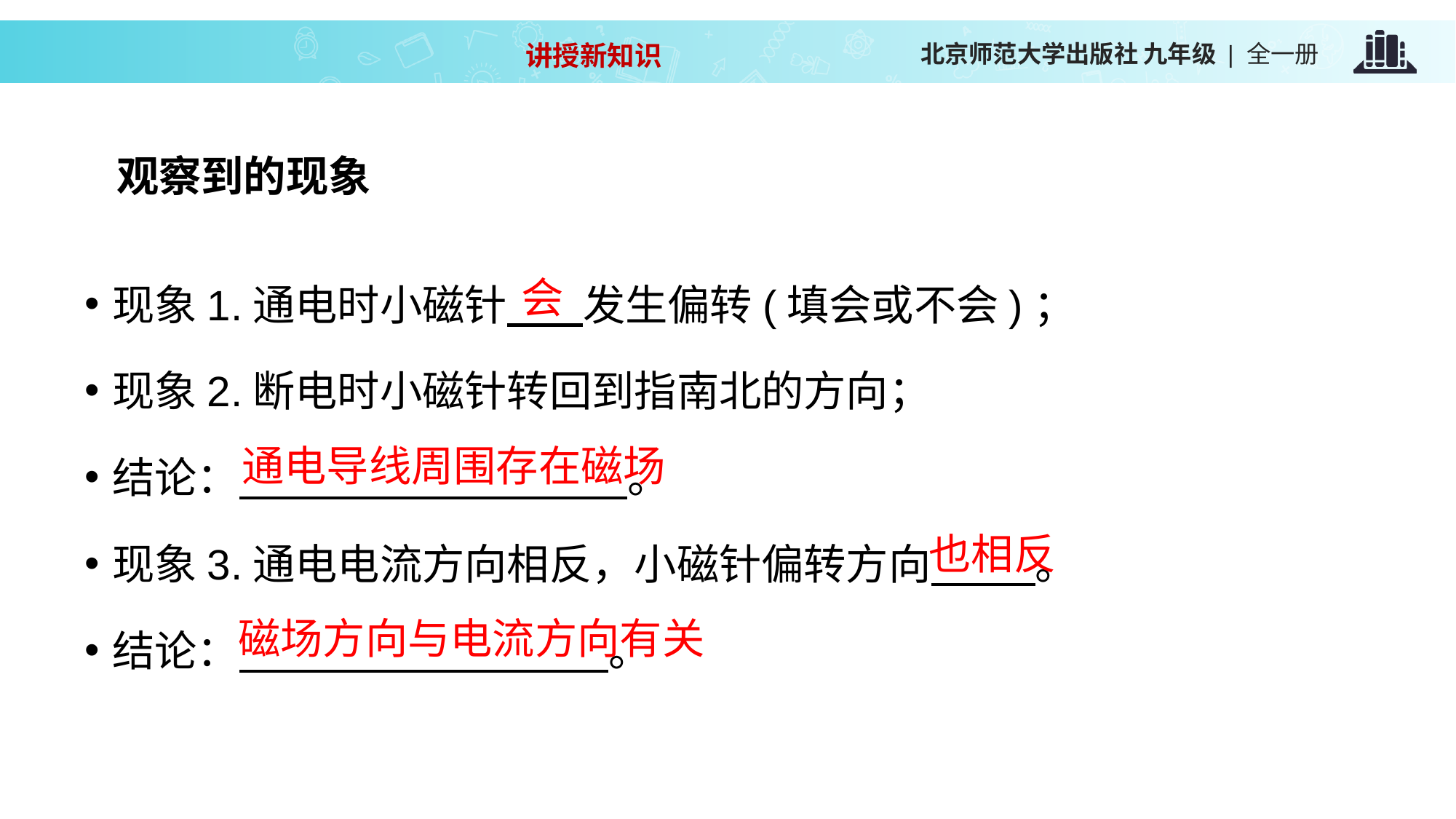

讲授新知识
观察到的现象
现象1.通电时小磁针        发生偏转(填会或不会)；
现象2.断电时小磁针转回到指南北的方向；
结论：                                         。
现象3.通电电流方向相反，小磁针偏转方向           。
结论：                                       。
会
通电导线周围存在磁场
也相反
磁场方向与电流方向有关